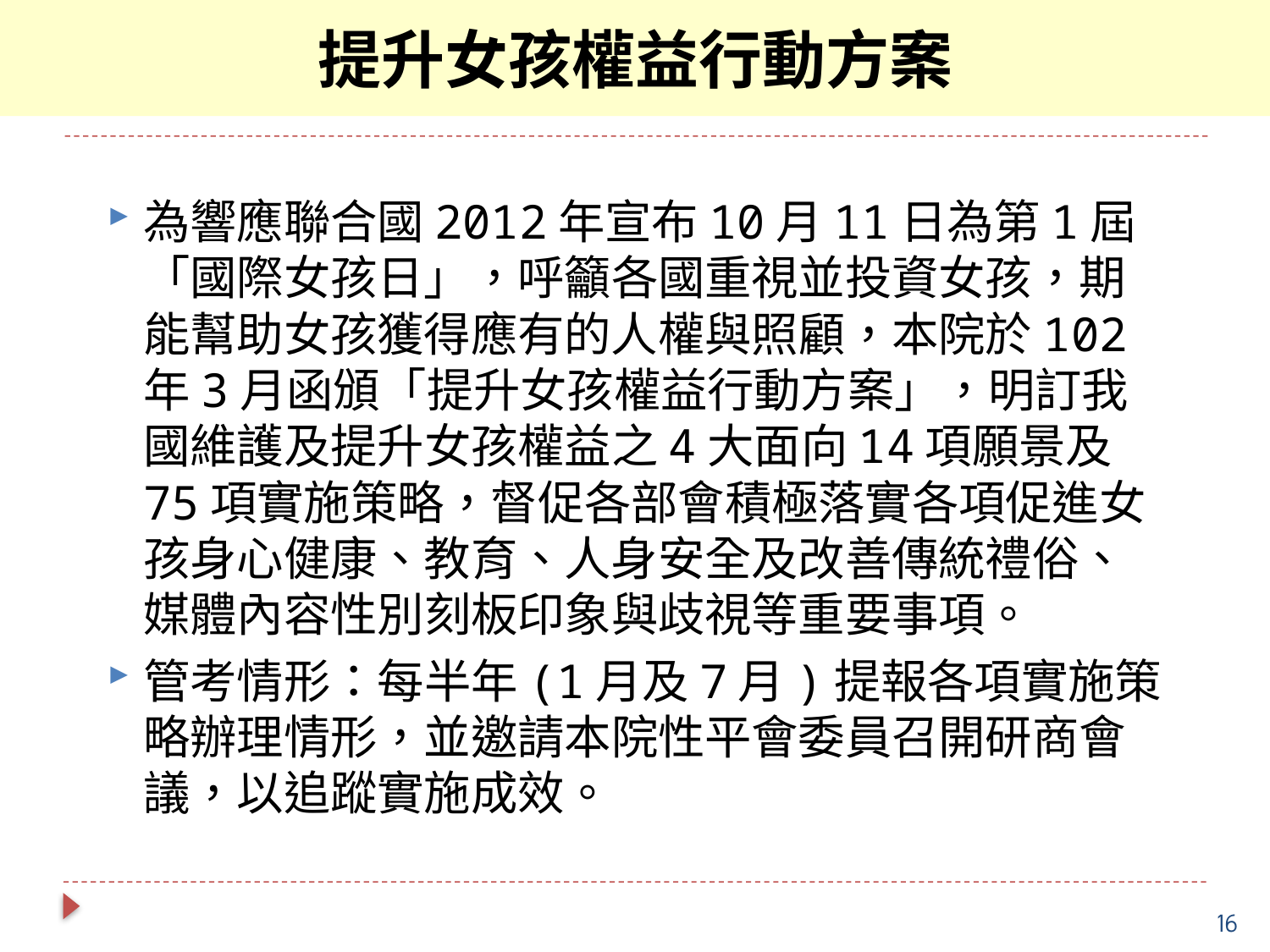

提升女孩權益行動方案
為響應聯合國2012年宣布10月11日為第1屆「國際女孩日」，呼籲各國重視並投資女孩，期能幫助女孩獲得應有的人權與照顧，本院於102年3月函頒「提升女孩權益行動方案」，明訂我國維護及提升女孩權益之4大面向14項願景及75項實施策略，督促各部會積極落實各項促進女孩身心健康、教育、人身安全及改善傳統禮俗、媒體內容性別刻板印象與歧視等重要事項。
管考情形：每半年(1月及7月)提報各項實施策略辦理情形，並邀請本院性平會委員召開研商會議，以追蹤實施成效。
16